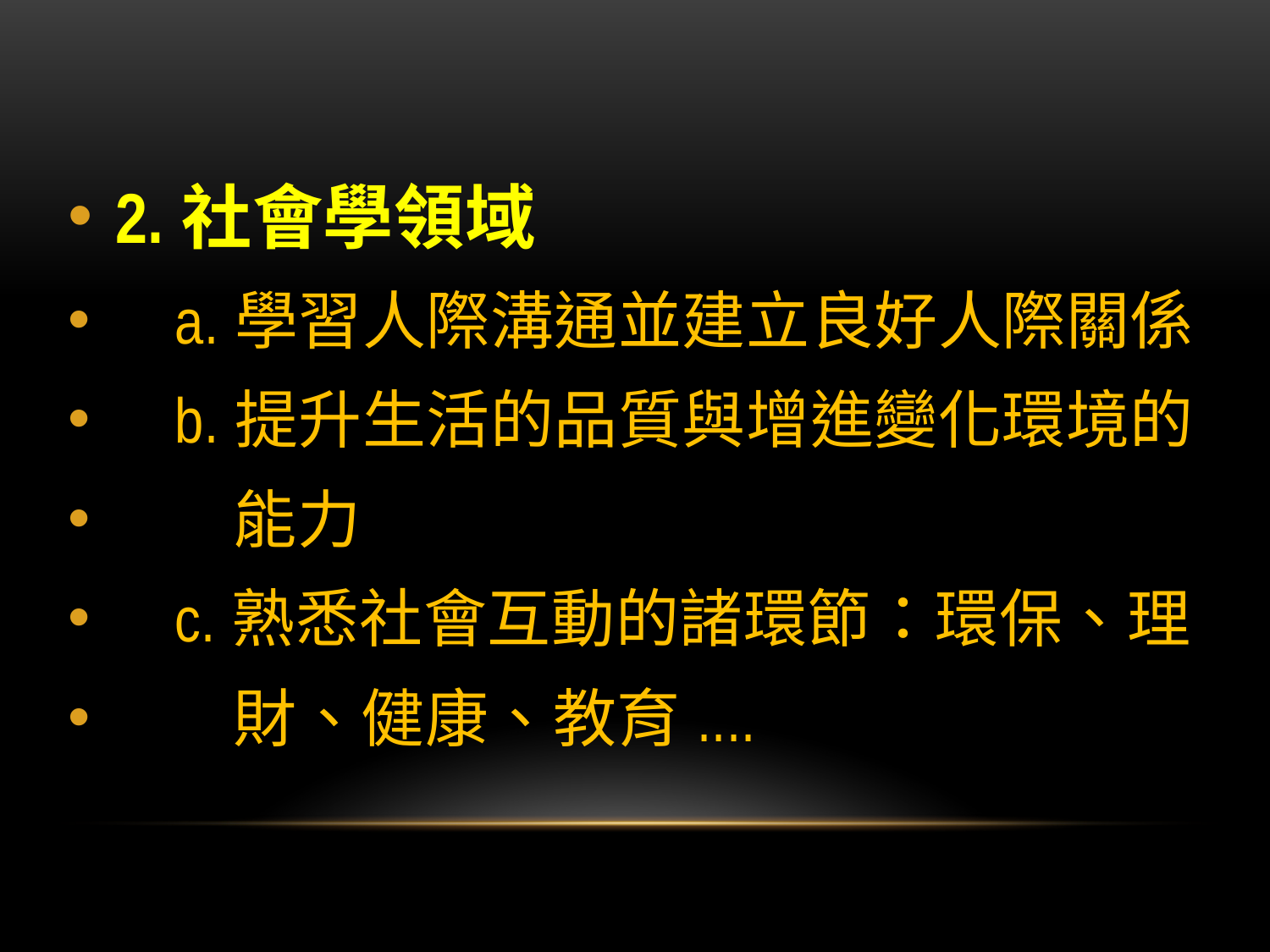

#
2.社會學領域
    a.學習人際溝通並建立良好人際關係
    b.提升生活的品質與增進變化環境的
       能力
    c.熟悉社會互動的諸環節：環保、理
       財、健康、教育....